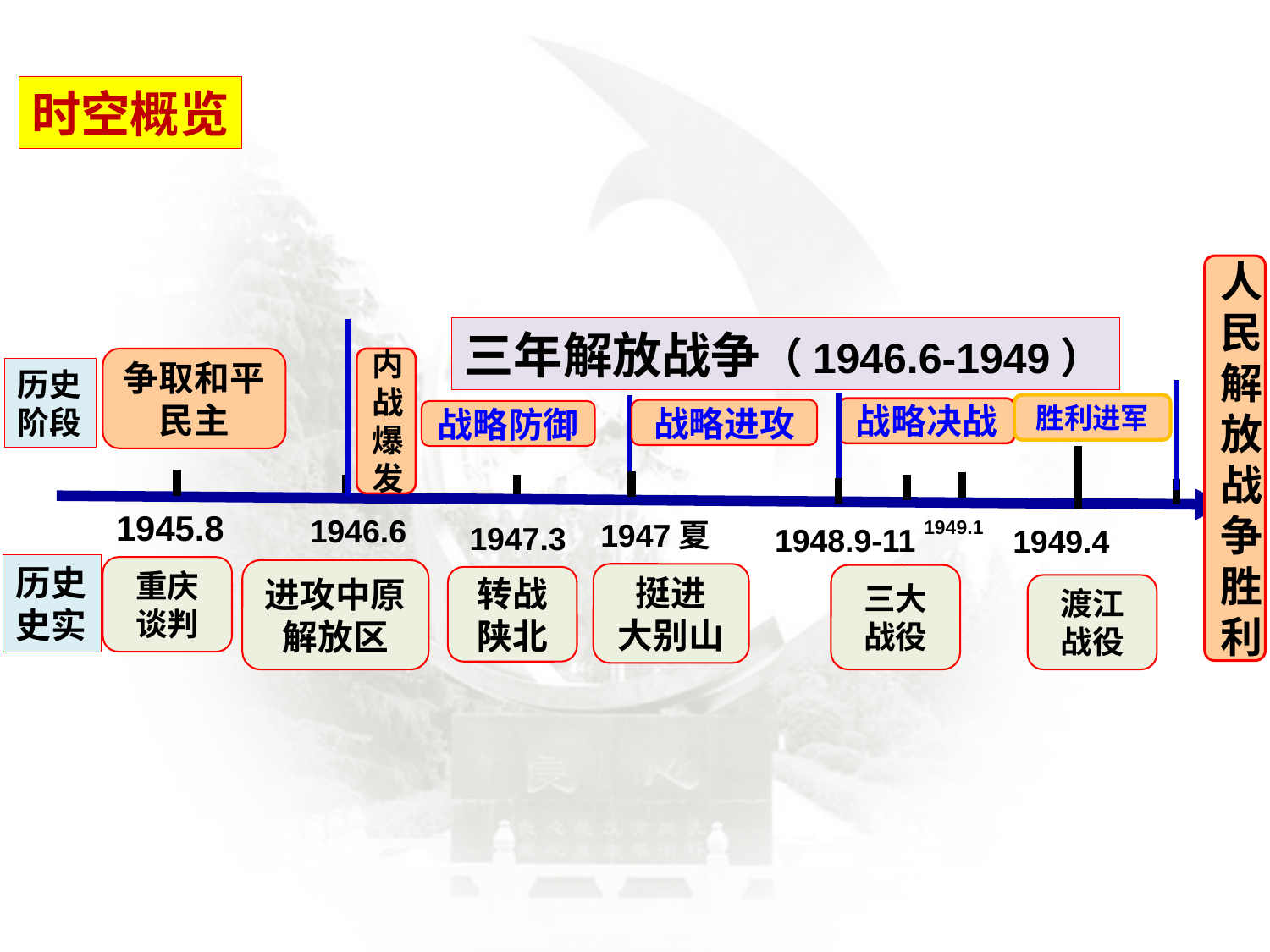

时空概览
人民解放战争胜利
三年解放战争（1946.6-1949）
争取和平民主
内战爆发
历史阶段
胜利进军
战略决战
战略进攻
战略防御
1945.8
1946.6
1949.1
1947夏
1947.3
1948.9-11
1949.4
历史史实
重庆谈判
进攻中原解放区
挺进
大别山
三大战役
转战陕北
渡江战役